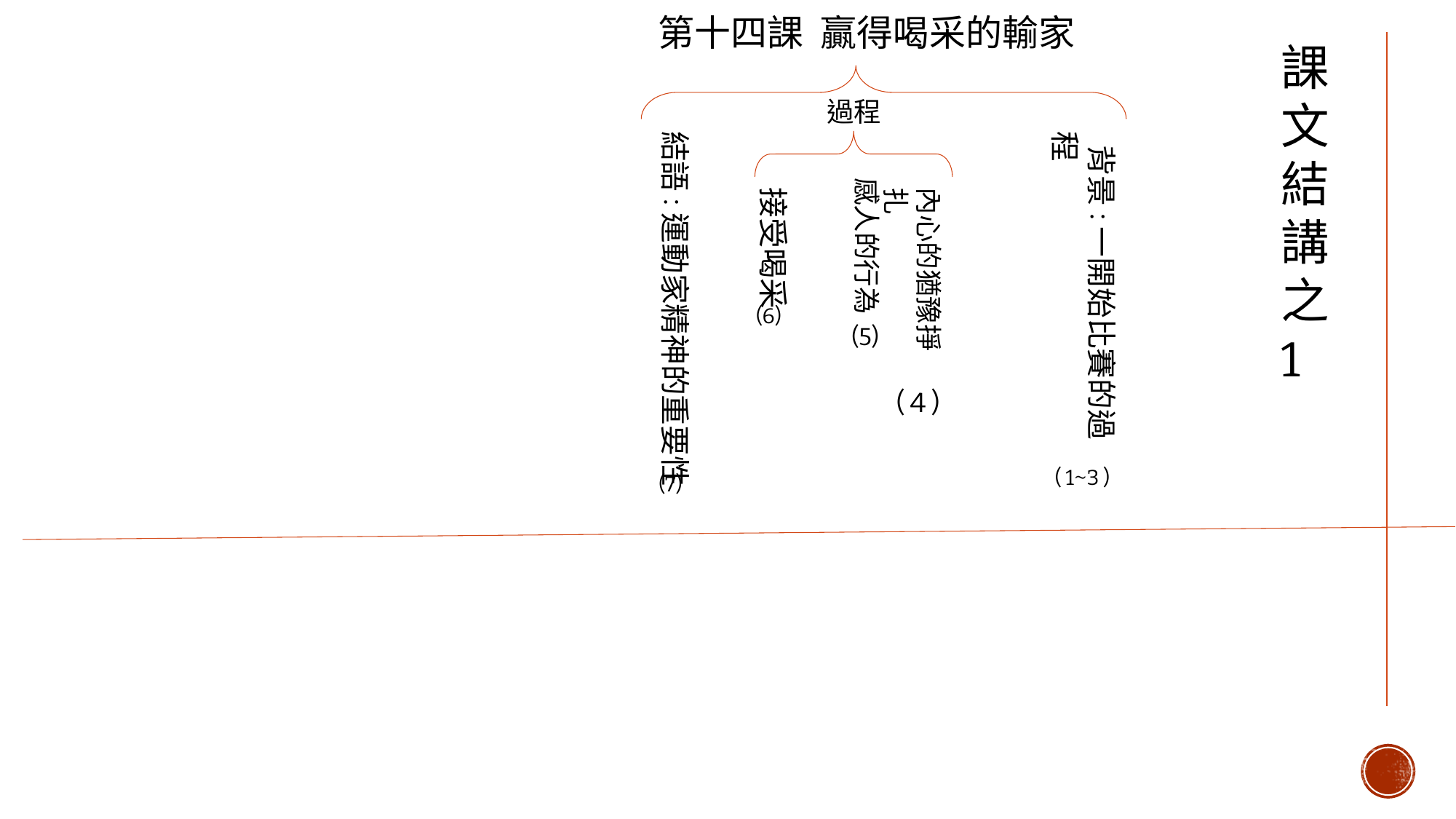

第十四課  贏得喝采的輸家
課文結講之1

過程
結語:運動家精神的重要性
 背景:一開始比賽的過程
感人的行為
接受喝采
內心的猶豫掙扎
(6)
(5)
( 4 )
( 1~3 )
(7)